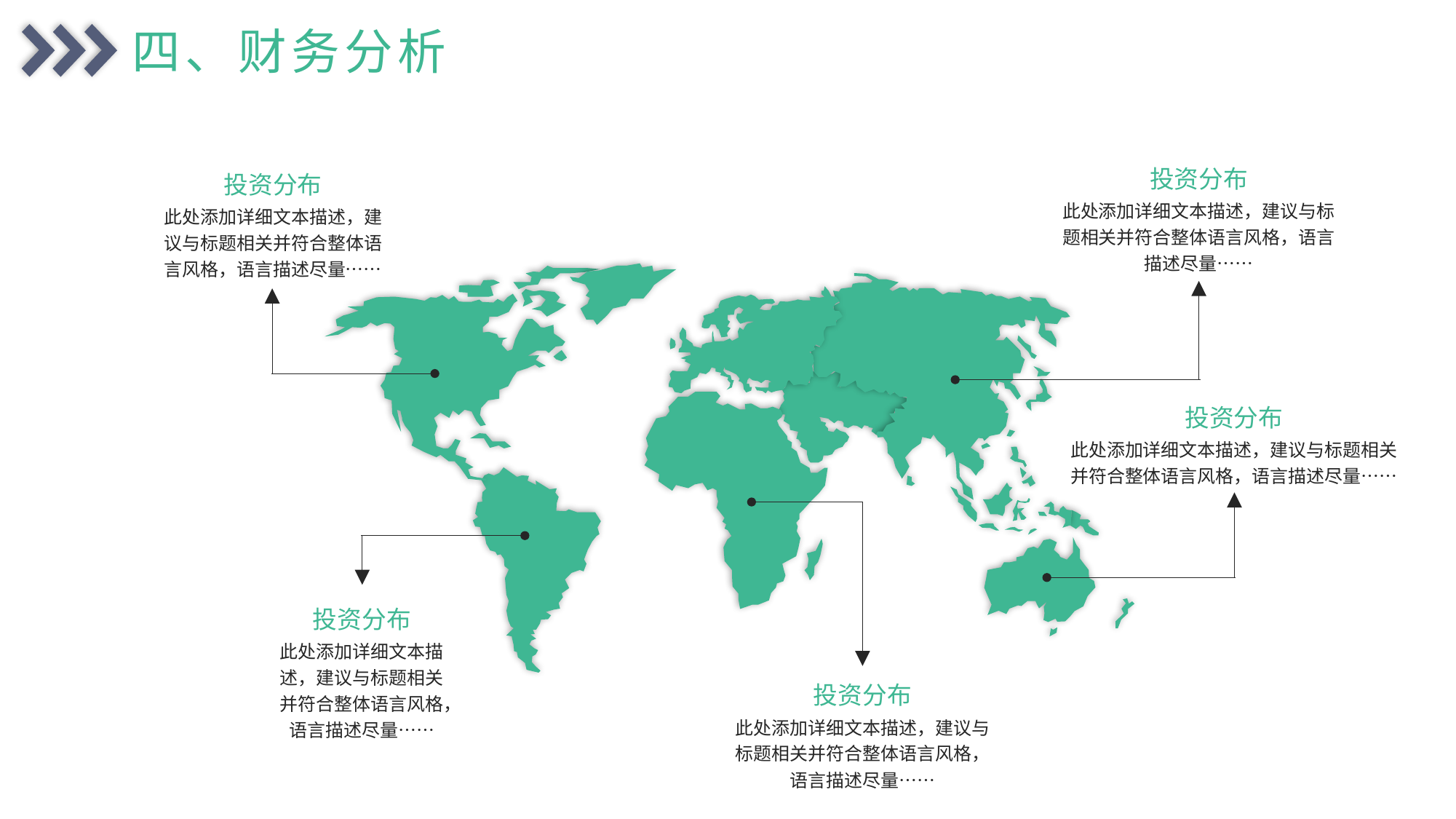

四、财务分析

投资分布
此处添加详细文本描述，建议与标题相关并符合整体语言风格，语言描述尽量……
投资分布
此处添加详细文本描述，建议与标题相关并符合整体语言风格，语言描述尽量……

投资分布
此处添加详细文本描述，建议与标题相关并符合整体语言风格，语言描述尽量……
投资分布
此处添加详细文本描述，建议与标题相关并符合整体语言风格，语言描述尽量……
投资分布
此处添加详细文本描述，建议与标题相关并符合整体语言风格，语言描述尽量……